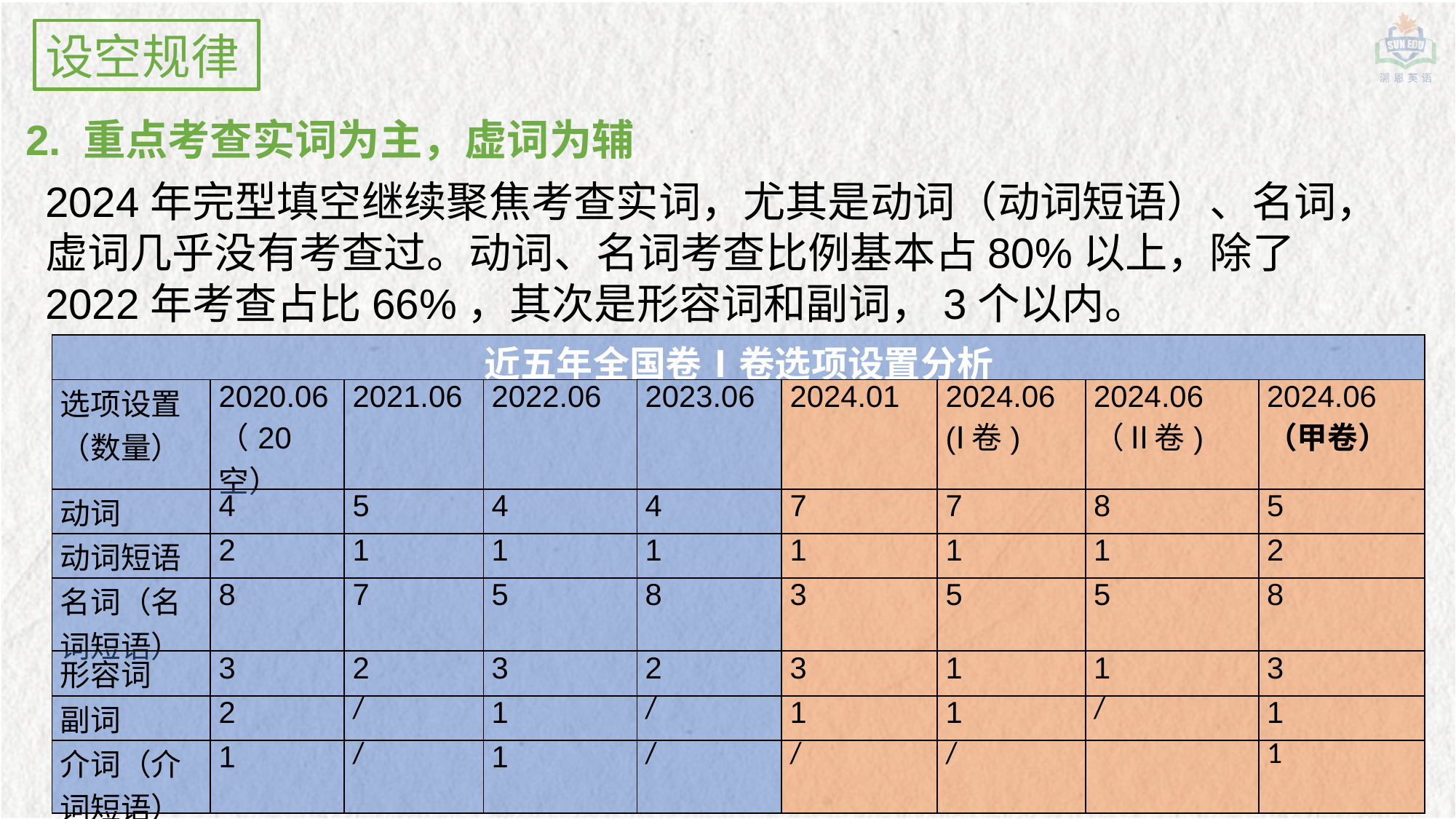

设空规律
2. 重点考查实词为主，虚词为辅
2024年完型填空继续聚焦考查实词，尤其是动词（动词短语）、名词，虚词几乎没有考查过。动词、名词考查比例基本占80%以上，除了2022年考查占比66%，其次是形容词和副词，3个以内。
| 近五年全国卷Ⅰ卷选项设置分析 |  |  |  |  |  |  |  |  |
| --- | --- | --- | --- | --- | --- | --- | --- | --- |
| 选项设置（数量） | 2020.06（20空） | 2021.06 | 2022.06 | 2023.06 | 2024.01 | 2024.06 (Ⅰ卷) | 2024.06 （Ⅱ卷) | 2024.06 （甲卷） |
| 动词 | 4 | 5 | 4 | 4 | 7 | 7 | 8 | 5 |
| 动词短语 | 2 | 1 | 1 | 1 | 1 | 1 | 1 | 2 |
| 名词（名词短语） | 8 | 7 | 5 | 8 | 3 | 5 | 5 | 8 |
| 形容词 | 3 | 2 | 3 | 2 | 3 | 1 | 1 | 3 |
| 副词 | 2 | / | 1 | / | 1 | 1 | / | 1 |
| 介词（介词短语） | 1 | / | 1 | / | / | / |  | 1 |